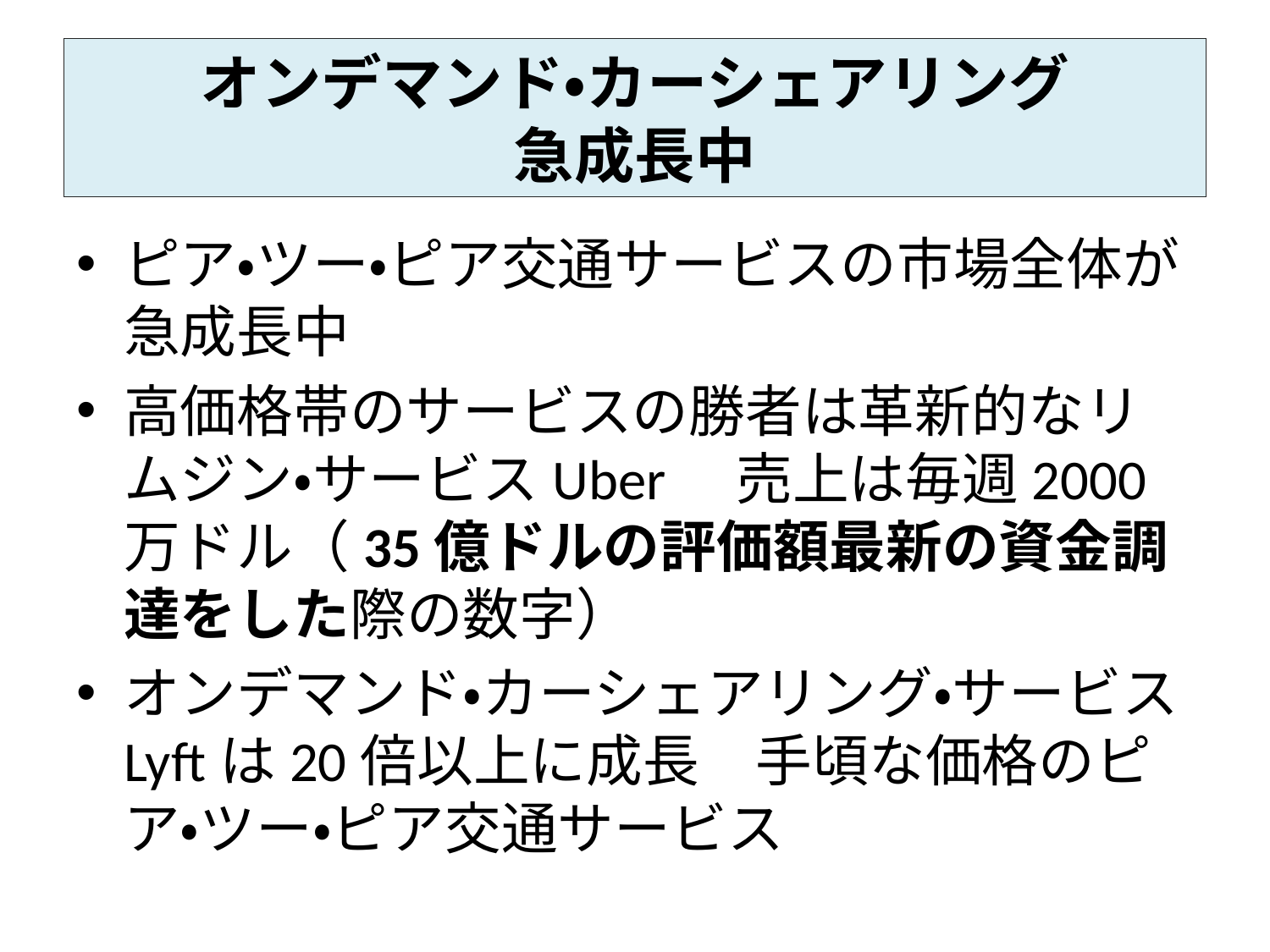

# オンデマンド・カーシェアリング 急成長中
ピア・ツー・ピア交通サービスの市場全体が急成長中
高価格帯のサービスの勝者は革新的なリムジン・サービスUber　売上は毎週2000万ドル（35億ドルの評価額最新の資金調達をした際の数字）
オンデマンド・カーシェアリング・サービスLyftは20倍以上に成長　手頃な価格のピア・ツー・ピア交通サービス